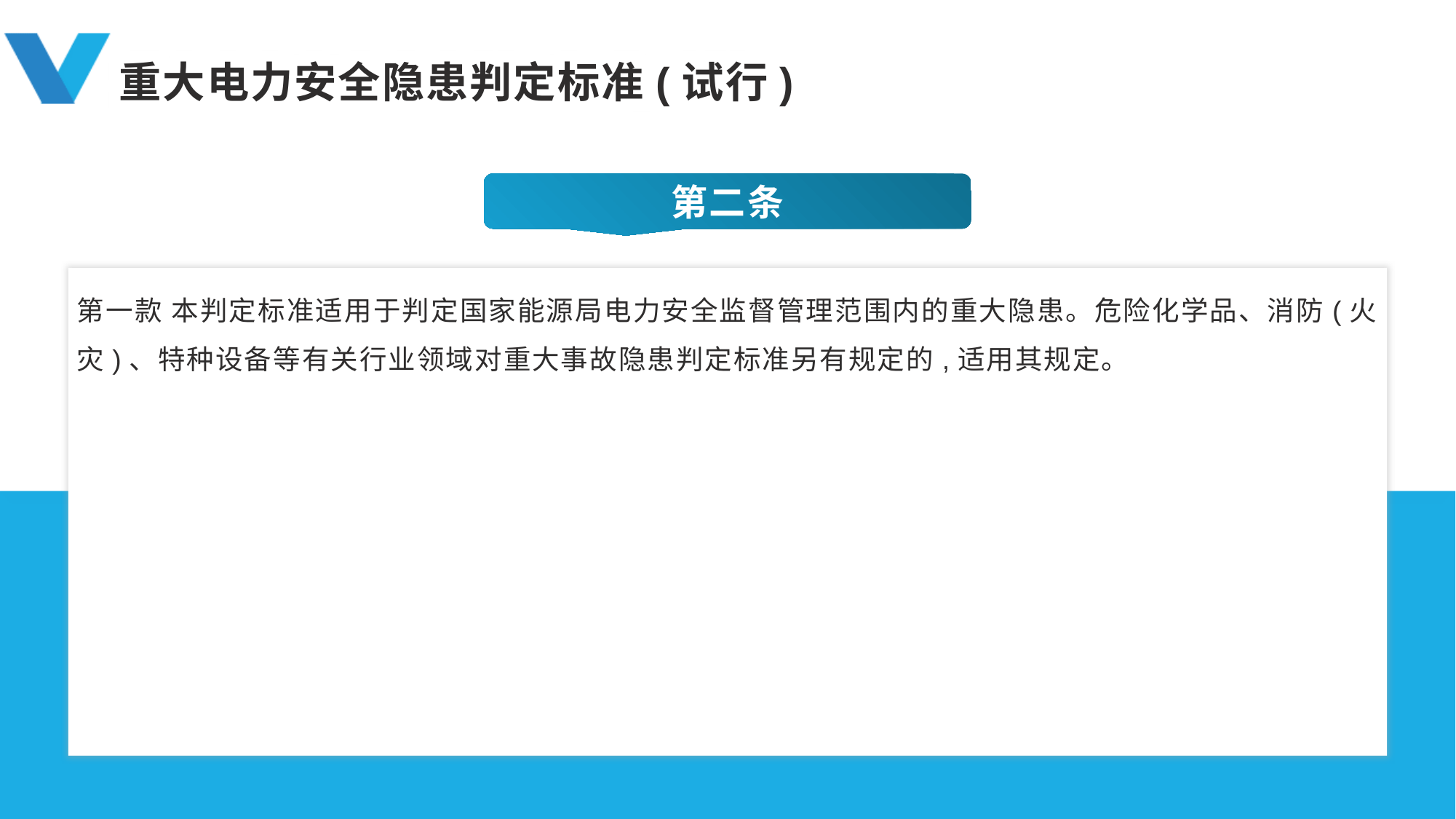

重大电力安全隐患判定标准(试行)
第二条
第一款 本判定标准适用于判定国家能源局电力安全监督管理范围内的重大隐患。危险化学品、消防(火灾)、特种设备等有关行业领域对重大事故隐患判定标准另有规定的,适用其规定。